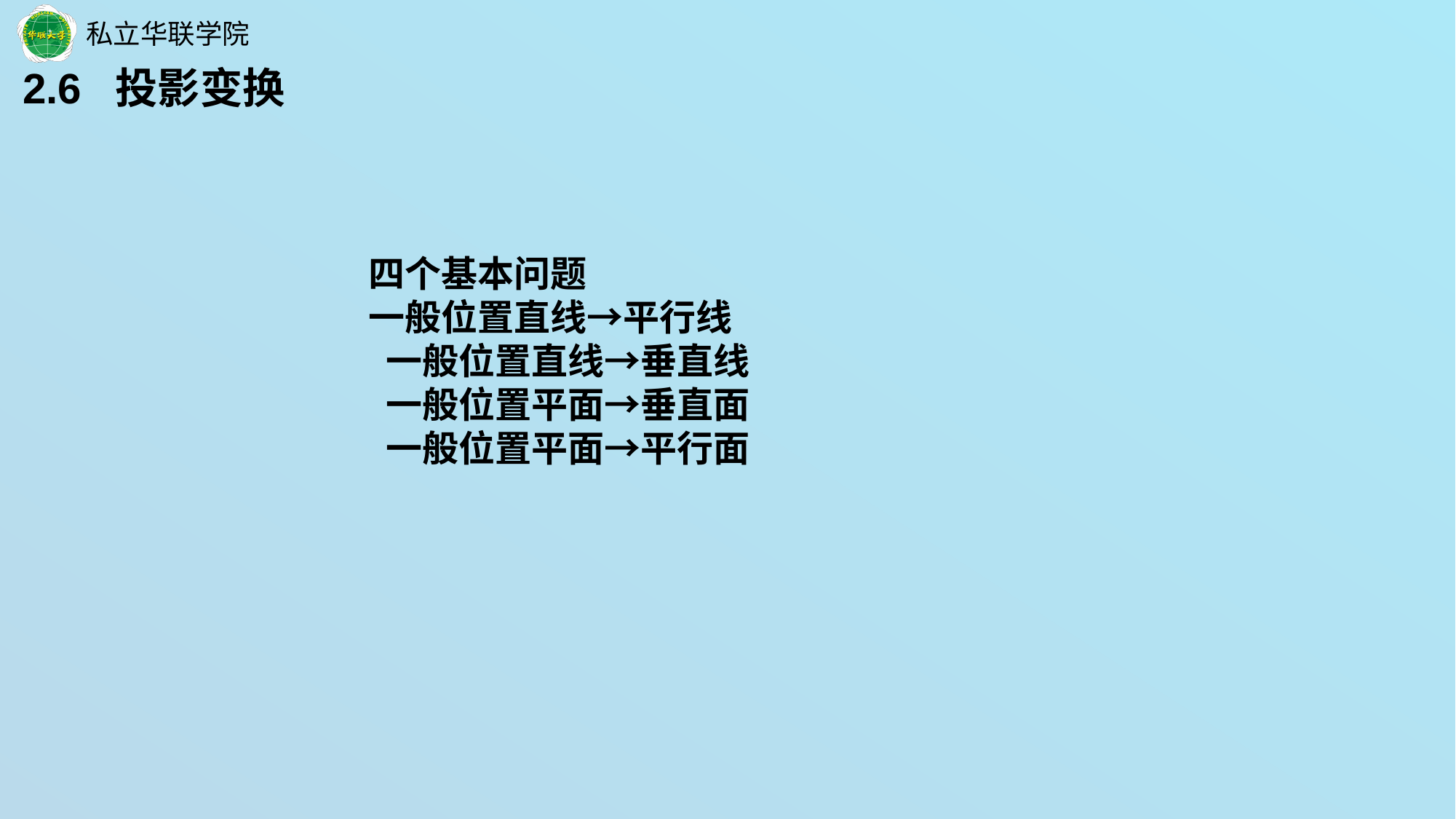

2.6  投影变换
四个基本问题
一般位置直线→平行线
 一般位置直线→垂直线
 一般位置平面→垂直面
 一般位置平面→平行面